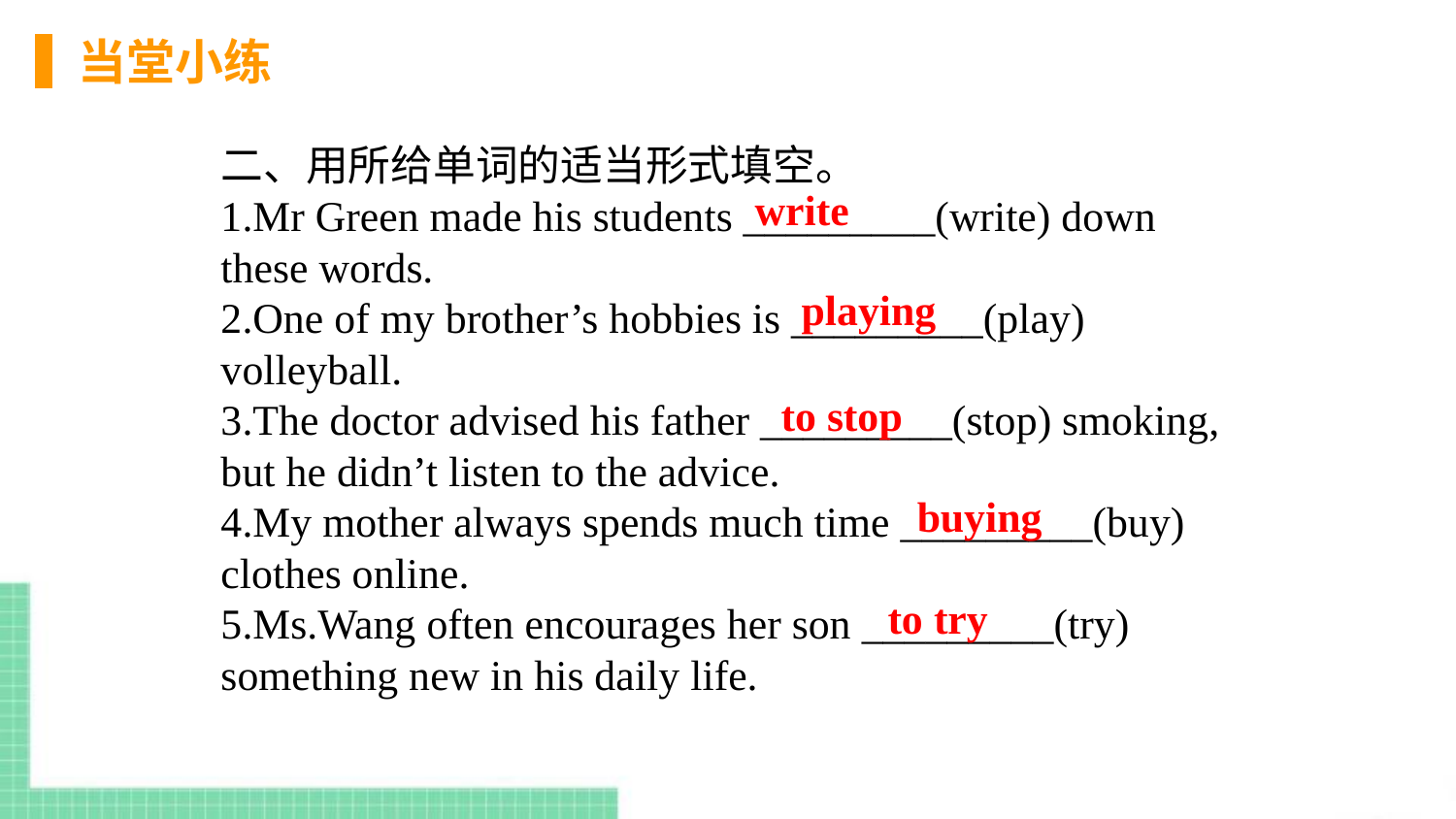

当堂小练

二、用所给单词的适当形式填空。
1.Mr Green made his students _________(write) down these words.
2.One of my brother’s hobbies is _________(play) volleyball.
3.The doctor advised his father _________(stop) smoking, but he didn’t listen to the advice.
4.My mother always spends much time _________(buy) clothes online.
5.Ms.Wang often encourages her son _________(try) something new in his daily life.
write
playing
to stop
buying
to try